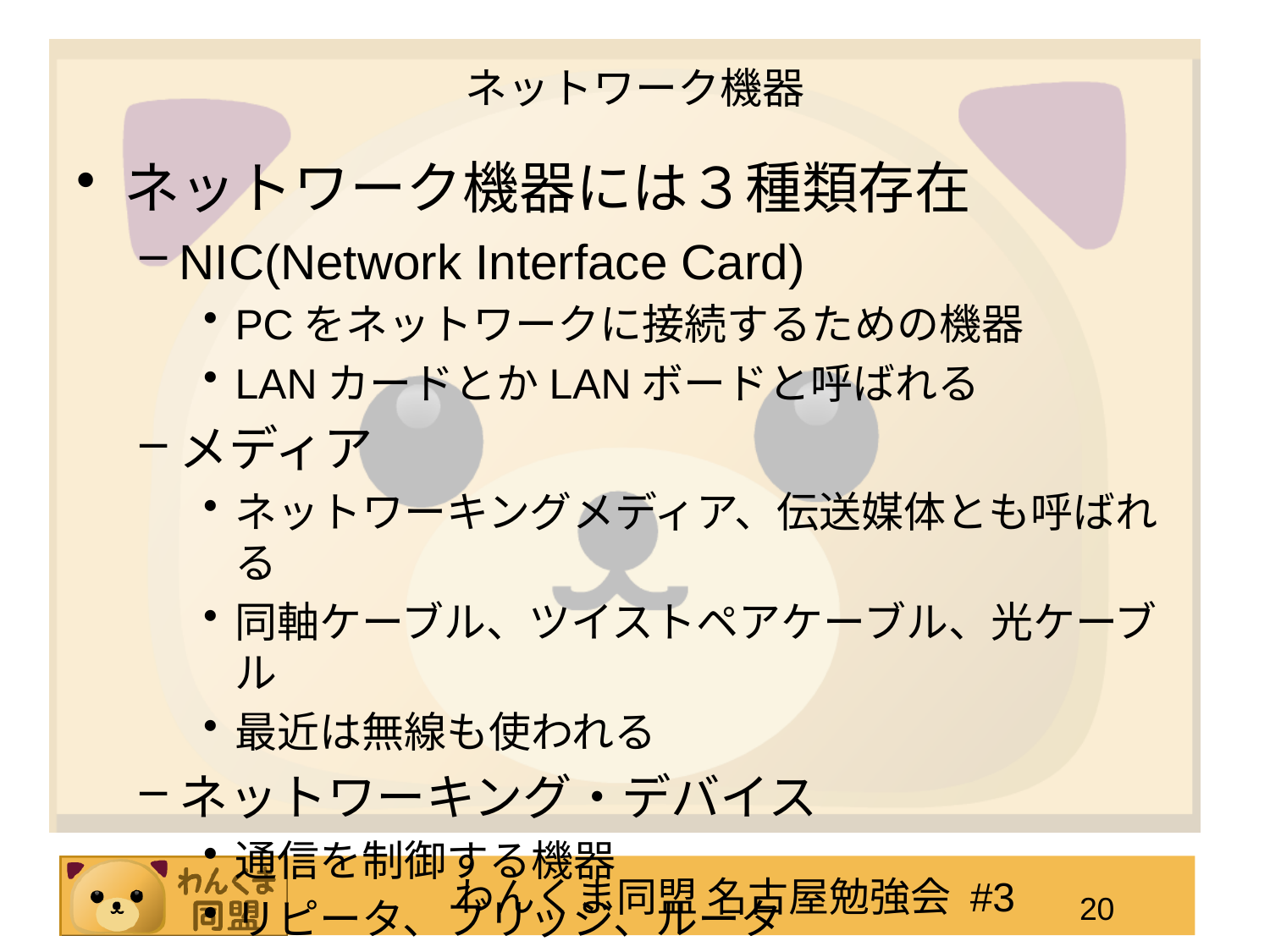

# ネットワーク機器
ネットワーク機器には３種類存在
NIC(Network Interface Card)
PCをネットワークに接続するための機器
LANカードとかLANボードと呼ばれる
メディア
ネットワーキングメディア、伝送媒体とも呼ばれる
同軸ケーブル、ツイストペアケーブル、光ケーブル
最近は無線も使われる
ネットワーキング・デバイス
通信を制御する機器
リピータ、ブリッジ、ルータ